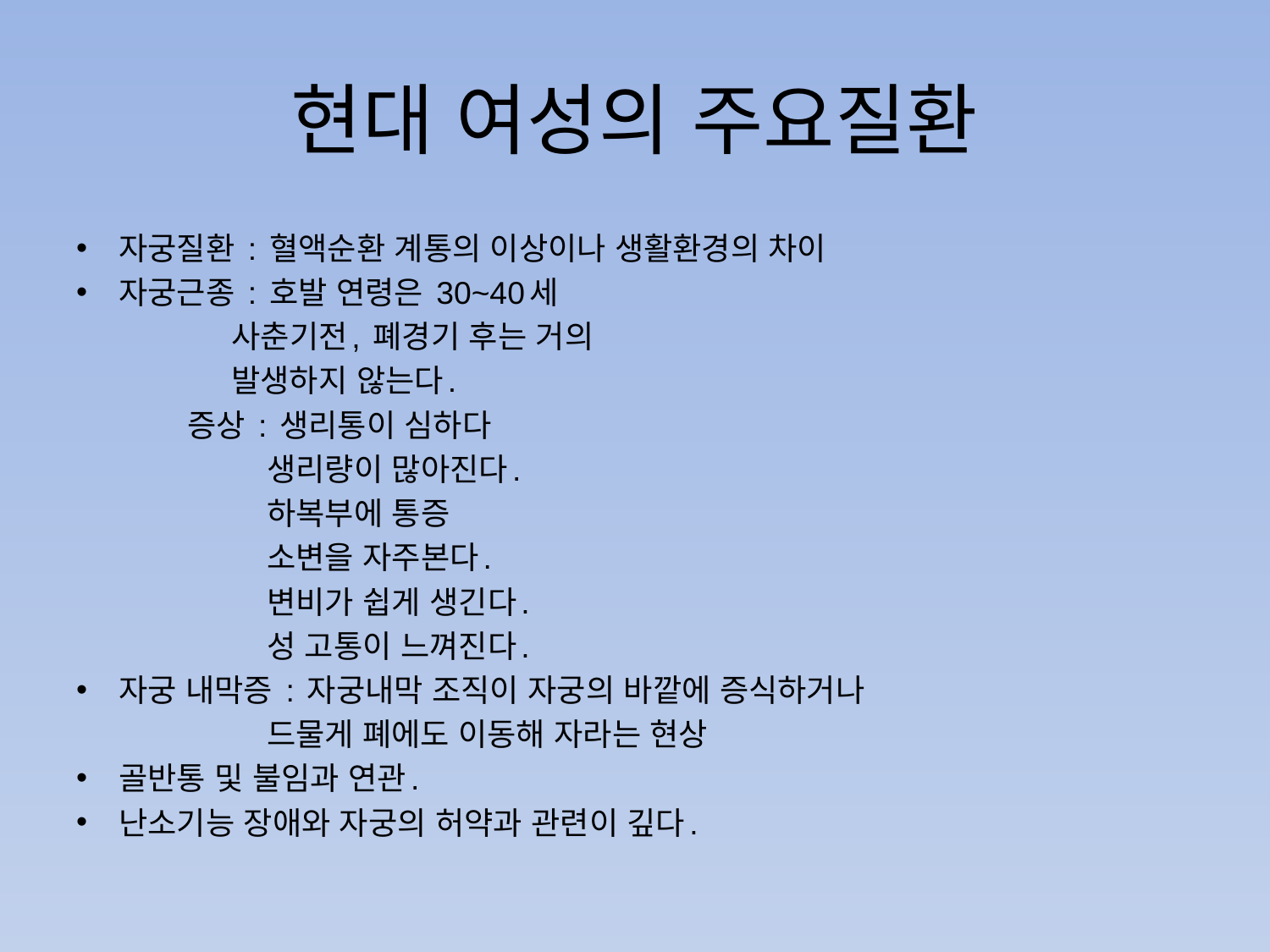

# 현대 여성의 주요질환
자궁질환 : 혈액순환 계통의 이상이나 생활환경의 차이
자궁근종 : 호발 연령은 30~40세
                 사춘기전, 폐경기 후는 거의
                 발생하지 않는다.
            증상 : 생리통이 심하다
                     생리량이 많아진다.
                     하복부에 통증
                     소변을 자주본다.
                     변비가 쉽게 생긴다.
                     성 고통이 느껴진다.
자궁 내막증 : 자궁내막 조직이 자궁의 바깥에 증식하거나
                     드물게 폐에도 이동해 자라는 현상
골반통 및 불임과 연관.
난소기능 장애와 자궁의 허약과 관련이 깊다.